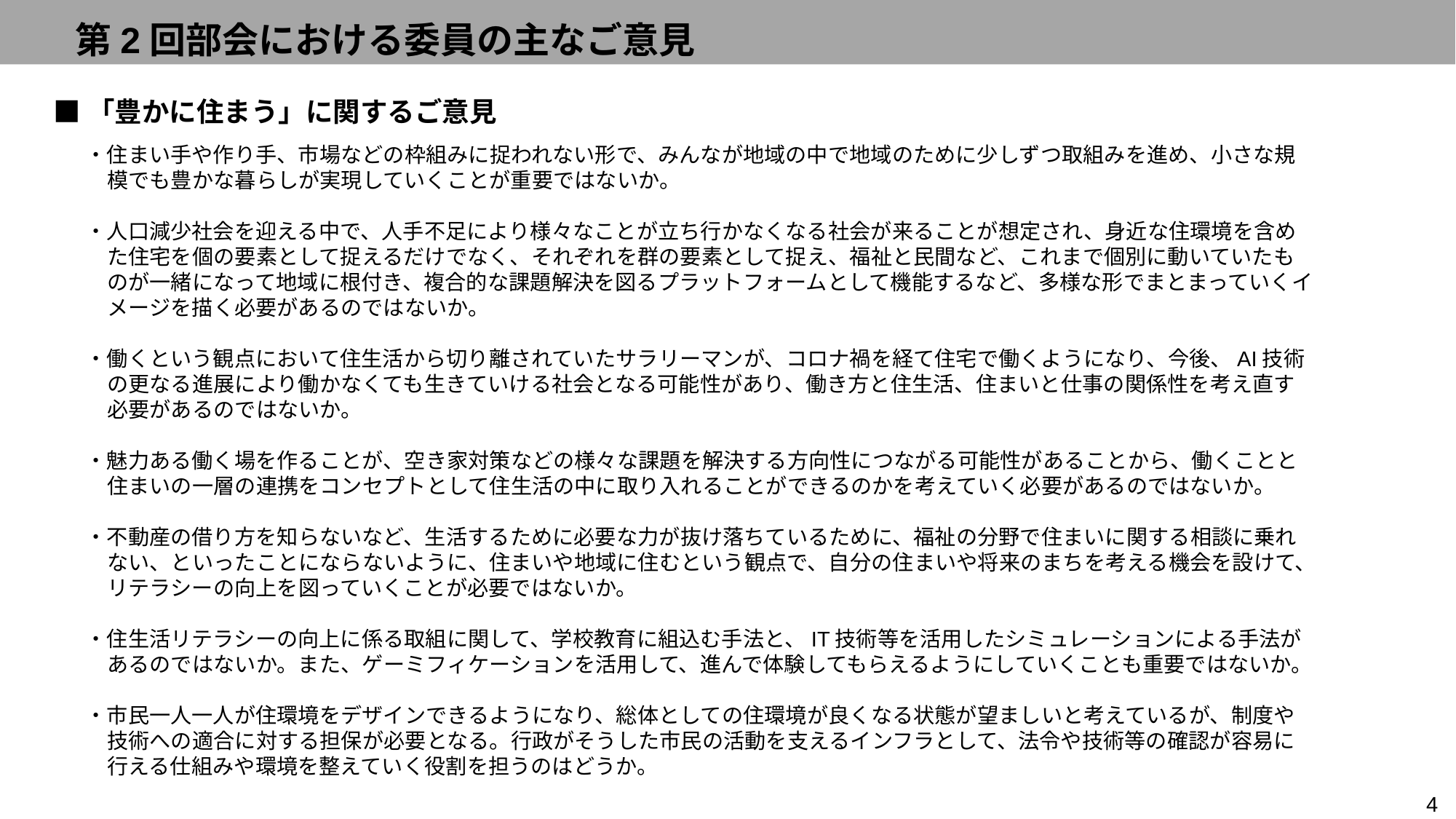

第2回部会における委員の主なご意見
■「豊かに住まう」に関するご意見

・住まい手や作り手、市場などの枠組みに捉われない形で、みんなが地域の中で地域のために少しずつ取組みを進め、小さな規模でも豊かな暮らしが実現していくことが重要ではないか。

・人口減少社会を迎える中で、人手不足により様々なことが立ち行かなくなる社会が来ることが想定され、身近な住環境を含めた住宅を個の要素として捉えるだけでなく、それぞれを群の要素として捉え、福祉と民間など、これまで個別に動いていたものが一緒になって地域に根付き、複合的な課題解決を図るプラットフォームとして機能するなど、多様な形でまとまっていくイメージを描く必要があるのではないか。

・働くという観点において住生活から切り離されていたサラリーマンが、コロナ禍を経て住宅で働くようになり、今後、AI技術の更なる進展により働かなくても生きていける社会となる可能性があり、働き方と住生活、住まいと仕事の関係性を考え直す必要があるのではないか。

・魅力ある働く場を作ることが、空き家対策などの様々な課題を解決する方向性につながる可能性があることから、働くことと住まいの一層の連携をコンセプトとして住生活の中に取り入れることができるのかを考えていく必要があるのではないか。

・不動産の借り方を知らないなど、生活するために必要な力が抜け落ちているために、福祉の分野で住まいに関する相談に乗れない、といったことにならないように、住まいや地域に住むという観点で、自分の住まいや将来のまちを考える機会を設けて、リテラシーの向上を図っていくことが必要ではないか。

・住生活リテラシーの向上に係る取組に関して、学校教育に組込む手法と、IT技術等を活用したシミュレーションによる手法があるのではないか。また、ゲーミフィケーションを活用して、進んで体験してもらえるようにしていくことも重要ではないか。

・市民一人一人が住環境をデザインできるようになり、総体としての住環境が良くなる状態が望ましいと考えているが、制度や技術への適合に対する担保が必要となる。行政がそうした市民の活動を支えるインフラとして、法令や技術等の確認が容易に行える仕組みや環境を整えていく役割を担うのはどうか。
4